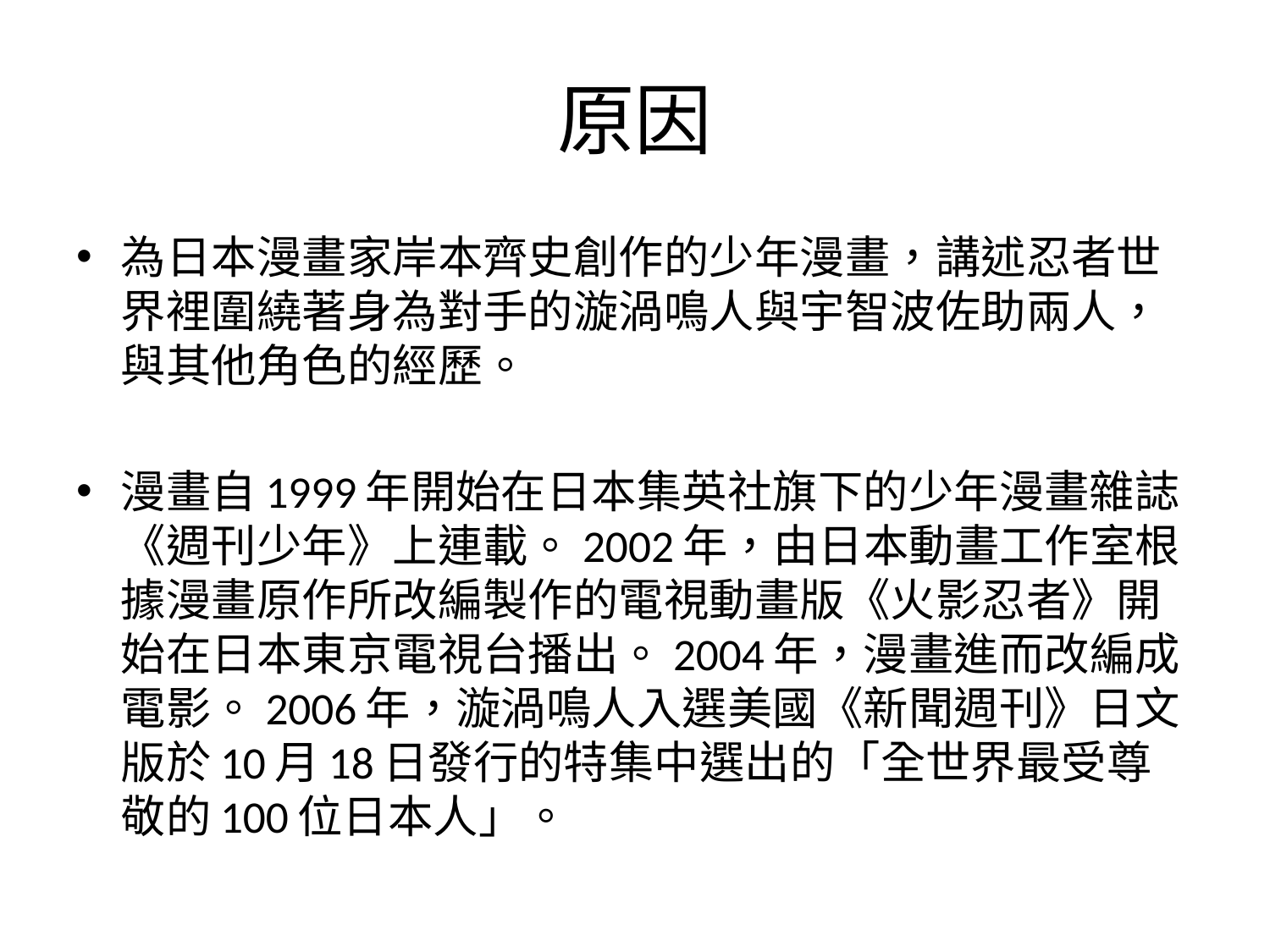

# 原因
為日本漫畫家岸本齊史創作的少年漫畫，講述忍者世界裡圍繞著身為對手的漩渦鳴人與宇智波佐助兩人，與其他角色的經歷。

漫畫自1999年開始在日本集英社旗下的少年漫畫雜誌《週刊少年》上連載。2002年，由日本動畫工作室根據漫畫原作所改編製作的電視動畫版《火影忍者》開始在日本東京電視台播出。2004年，漫畫進而改編成電影。2006年，漩渦鳴人入選美國《新聞週刊》日文版於10月18日發行的特集中選出的「全世界最受尊敬的100位日本人」。